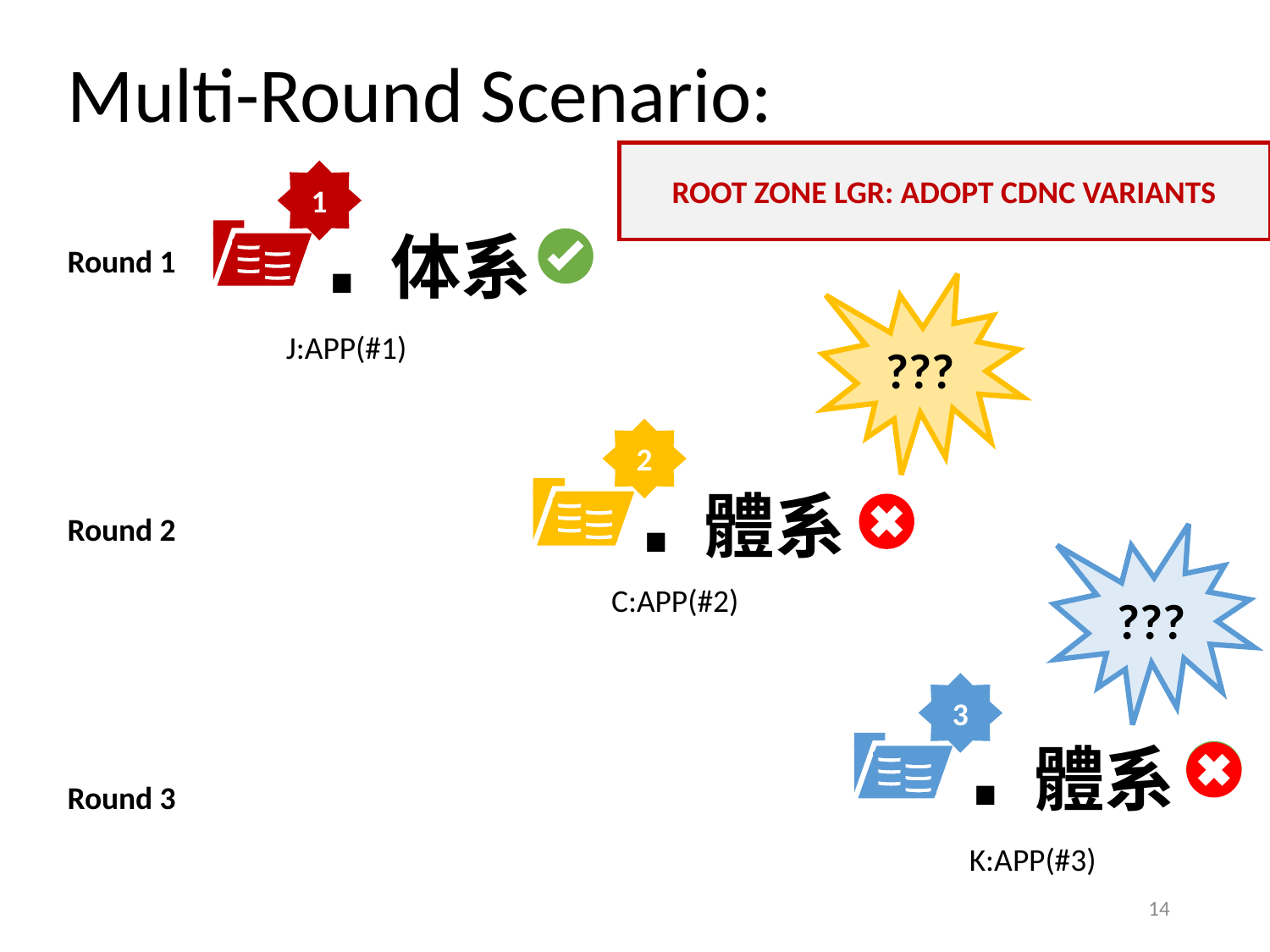

# Multi-Round Scenario:

ROOT ZONE LGR: ADOPT CDNC VARIANTS
.体系
1

J:APP(#1)
Round 1

???
2
.體系

C:APP(#2)
Round 2

???
.體系
3

K:APP(#3)

Round 3
14